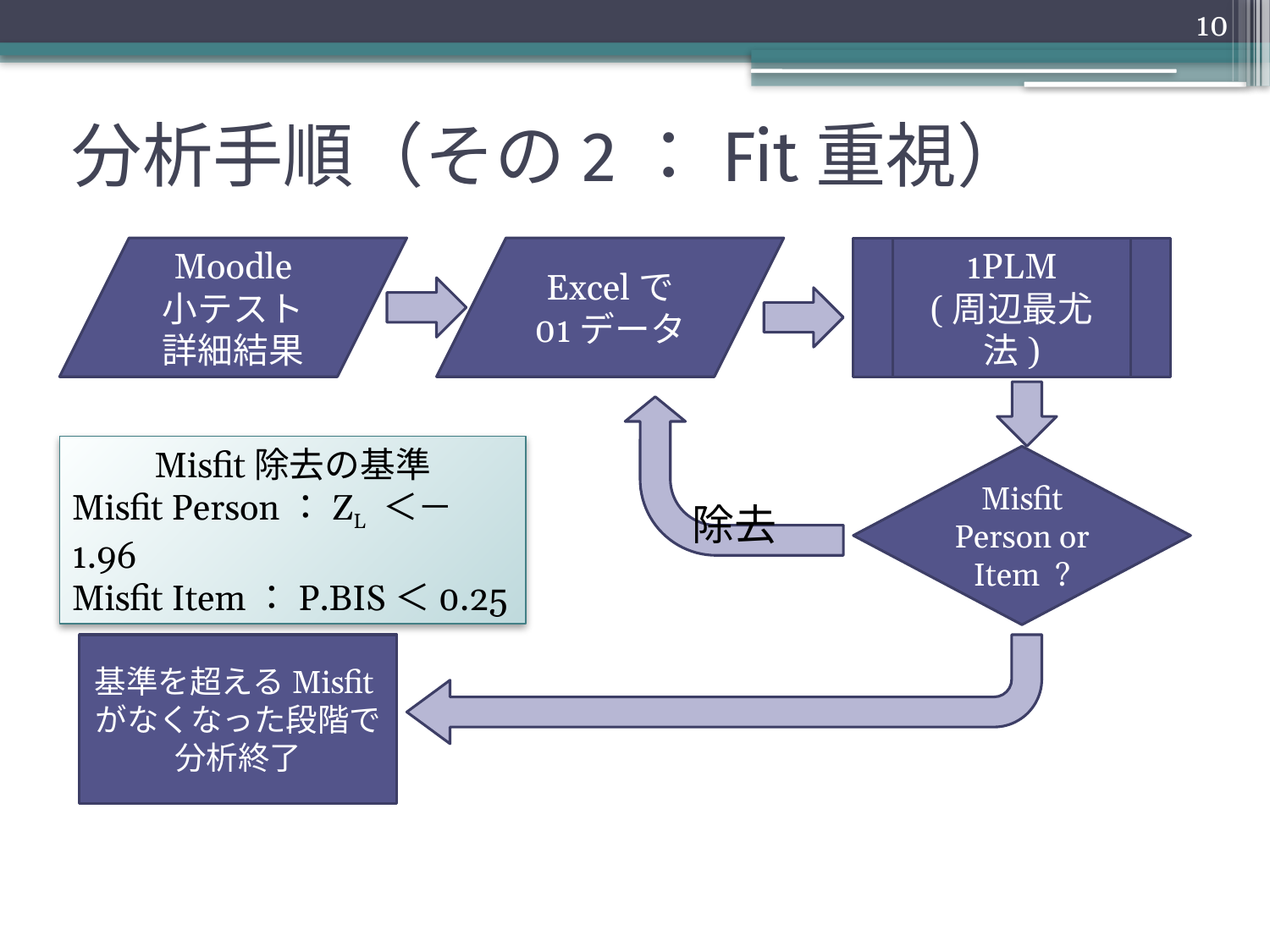

10
# 分析手順（その2：Fit重視）
Moodle
小テスト
詳細結果
Excelで
01データ
1PLM
(周辺最尤法)

除去

Misfit除去の基準
Misfit Person：ZL ＜－1.96
Misfit Item：P.BIS＜0.25
Misfit Person or Item  ?
基準を超えるMisfitがなくなった段階で分析終了